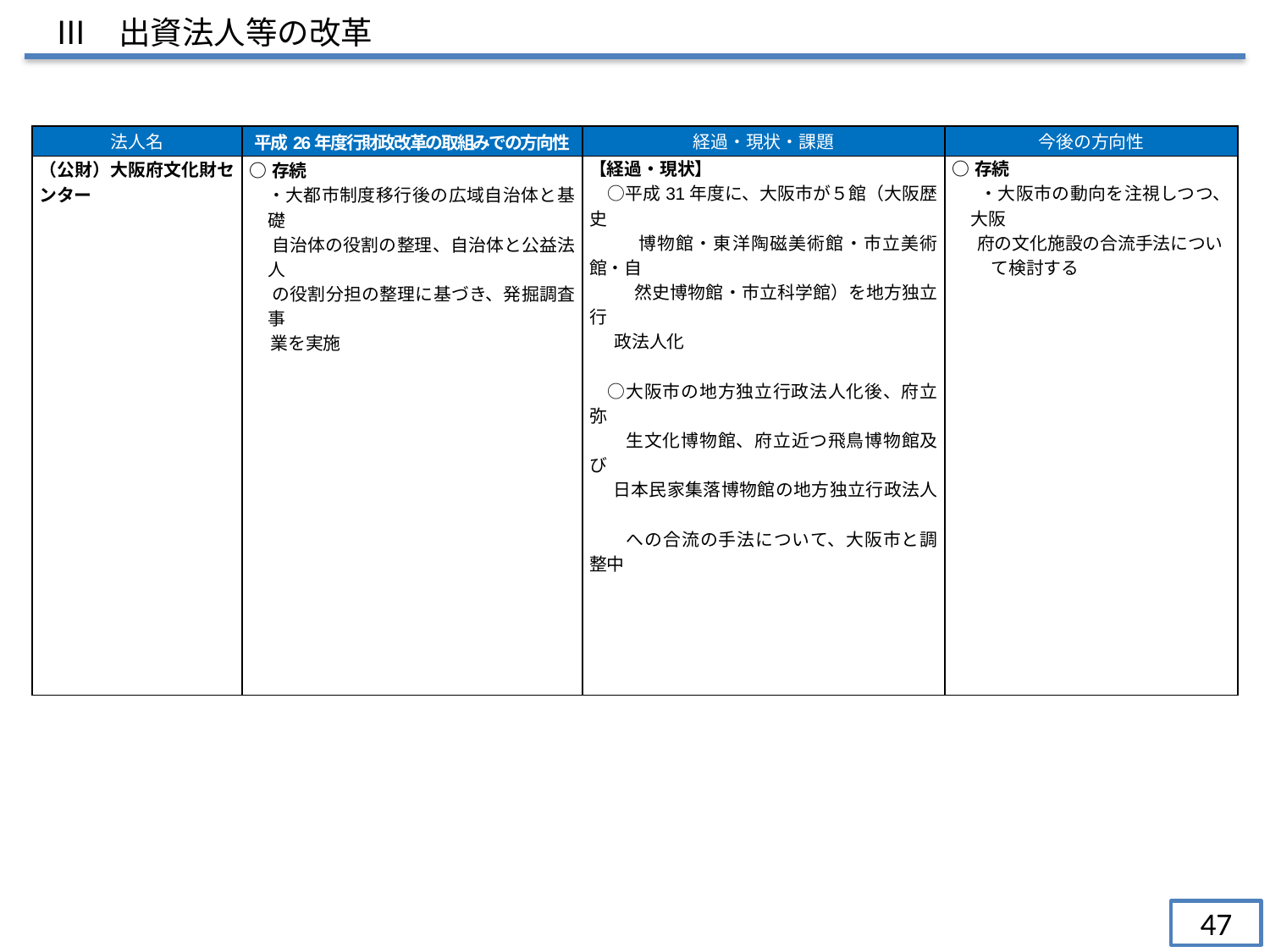

Ⅲ　出資法人等の改革
| 法人名 | 平成26年度行財政改革の取組みでの方向性 | 経過・現状・課題 | 今後の方向性 |
| --- | --- | --- | --- |
| （公財）大阪府文化財センター | ○存続 　・大都市制度移行後の広域自治体と基礎 自治体の役割の整理、自治体と公益法人 の役割分担の整理に基づき、発掘調査事 業を実施 行財政改革推進プラン（案）における 取組みの方向性 | 【経過・現状】 　○平成31年度に、大阪市が５館（大阪歴史 　　博物館・東洋陶磁美術館・市立美術館・自 　　然史博物館・市立科学館）を地方独立行 政法人化 　○大阪市の地方独立行政法人化後、府立弥 　　生文化博物館、府立近つ飛鳥博物館及び 日本民家集落博物館の地方独立行政法人　　 　　への合流の手法について、大阪市と調整中 | ○存続 　・大阪市の動向を注視しつつ、大阪 府の文化施設の合流手法につい 　　 て検討する |
|  |
| --- |
47